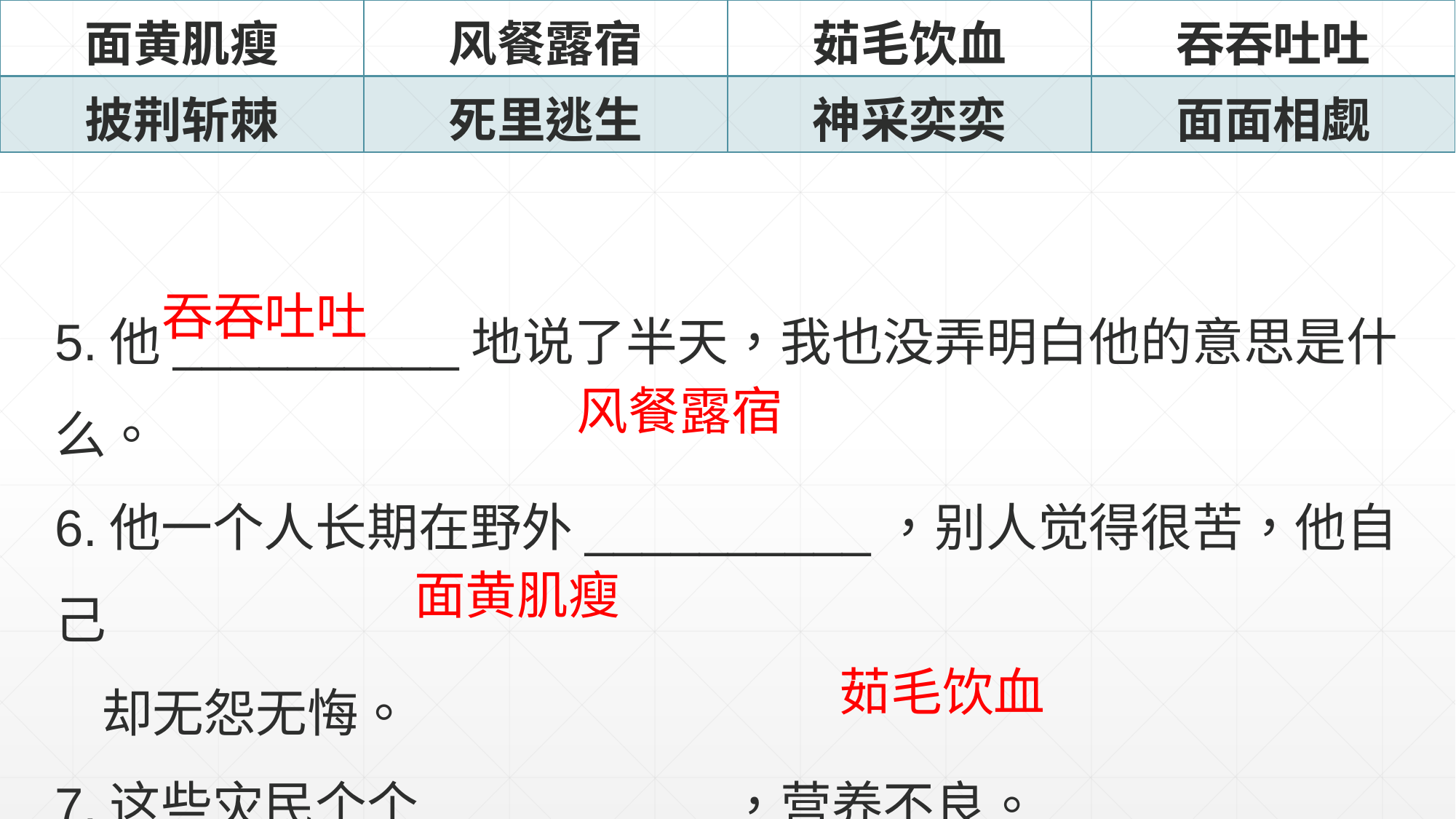

| 面黄肌瘦 | 风餐露宿 | 茹毛饮血 | 吞吞吐吐 |
| --- | --- | --- | --- |
| 披荆斩棘 | 死里逃生 | 神采奕奕 | 面面相觑 |
5.他__________地说了半天，我也没弄明白他的意思是什么。
6.他一个人长期在野外__________，别人觉得很苦，他自己
   却无怨无悔。
7.这些灾民个个__________，营养不良。
8.那些人远离现代文明，依然过着__________的生活。
吞吞吐吐
风餐露宿
面黄肌瘦
茹毛饮血